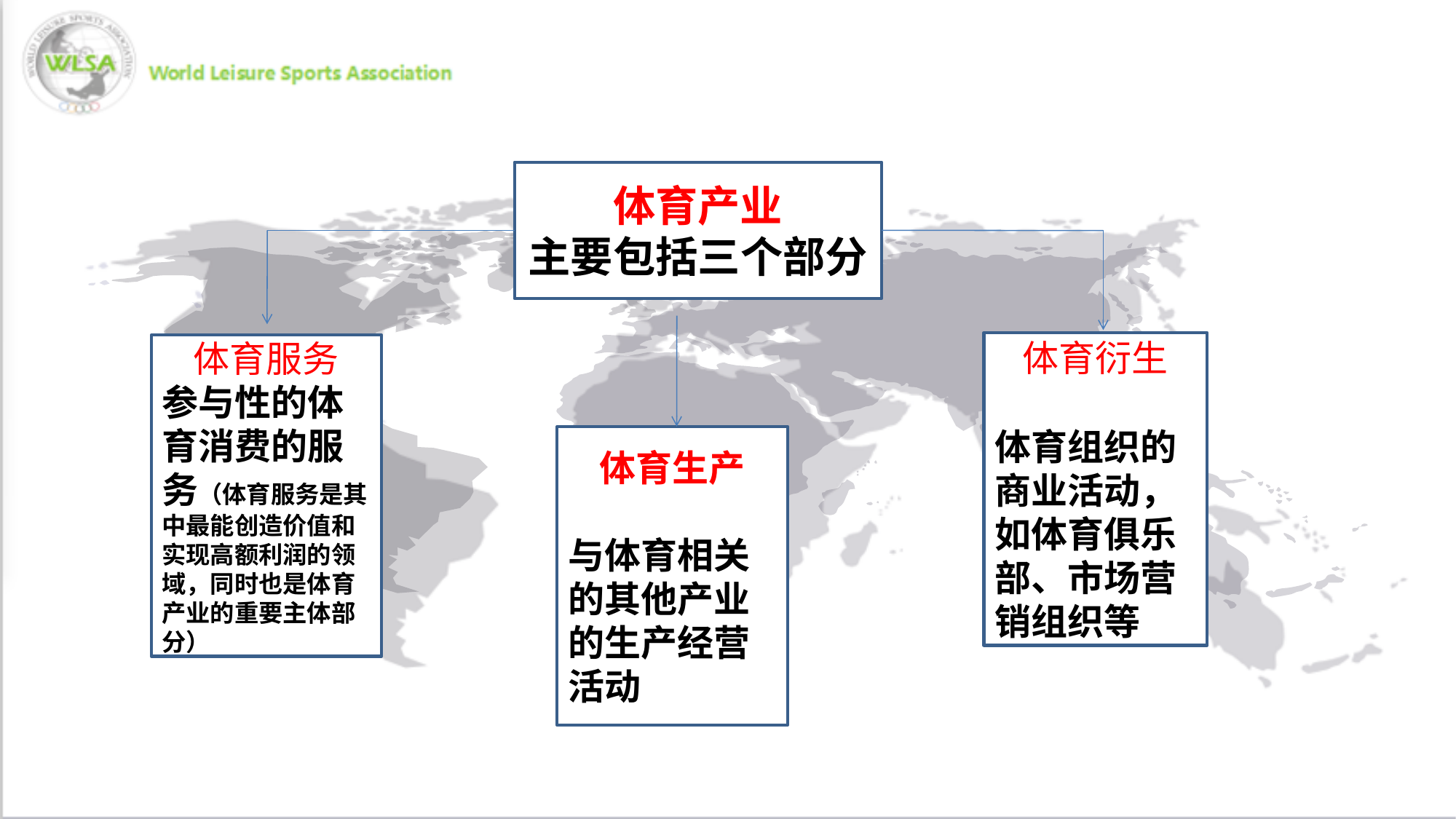

体育产业
主要包括三个部分

体育衍生

体育组织的商业活动，如体育俱乐部、市场营销组织等

体育服务
参与性的体育消费的服务（体育服务是其中最能创造价值和实现高额利润的领域，同时也是体育产业的重要主体部分）

体育生产

与体育相关的其他产业的生产经营活动